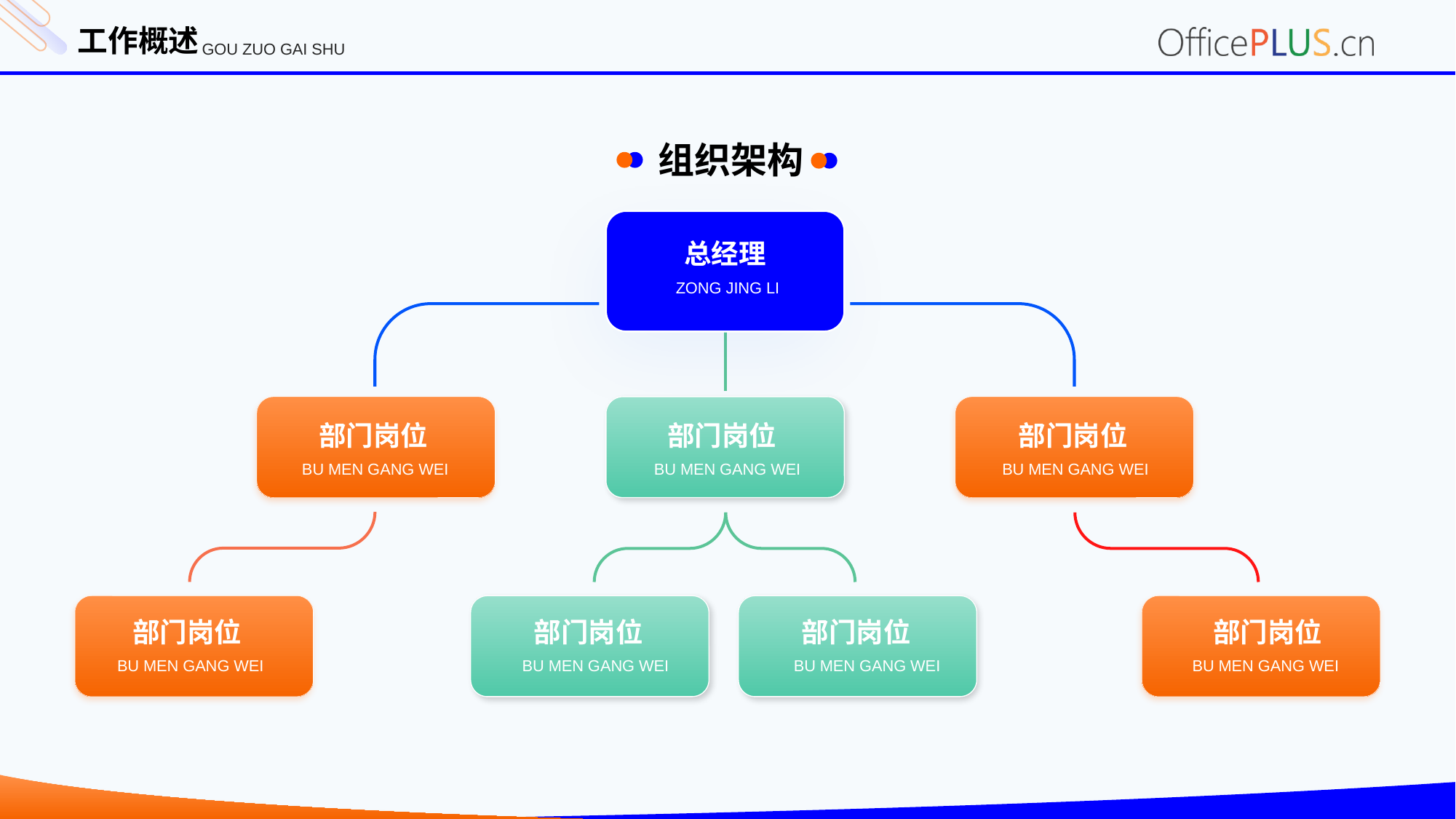

工作概述
GOU ZUO GAI SHU
组织架构

总经理
ZONG JING LI

部门岗位
部门岗位
部门岗位
BU MEN GANG WEI
BU MEN GANG WEI
BU MEN GANG WEI

部门岗位
部门岗位
部门岗位
部门岗位
BU MEN GANG WEI
BU MEN GANG WEI
BU MEN GANG WEI
BU MEN GANG WEI